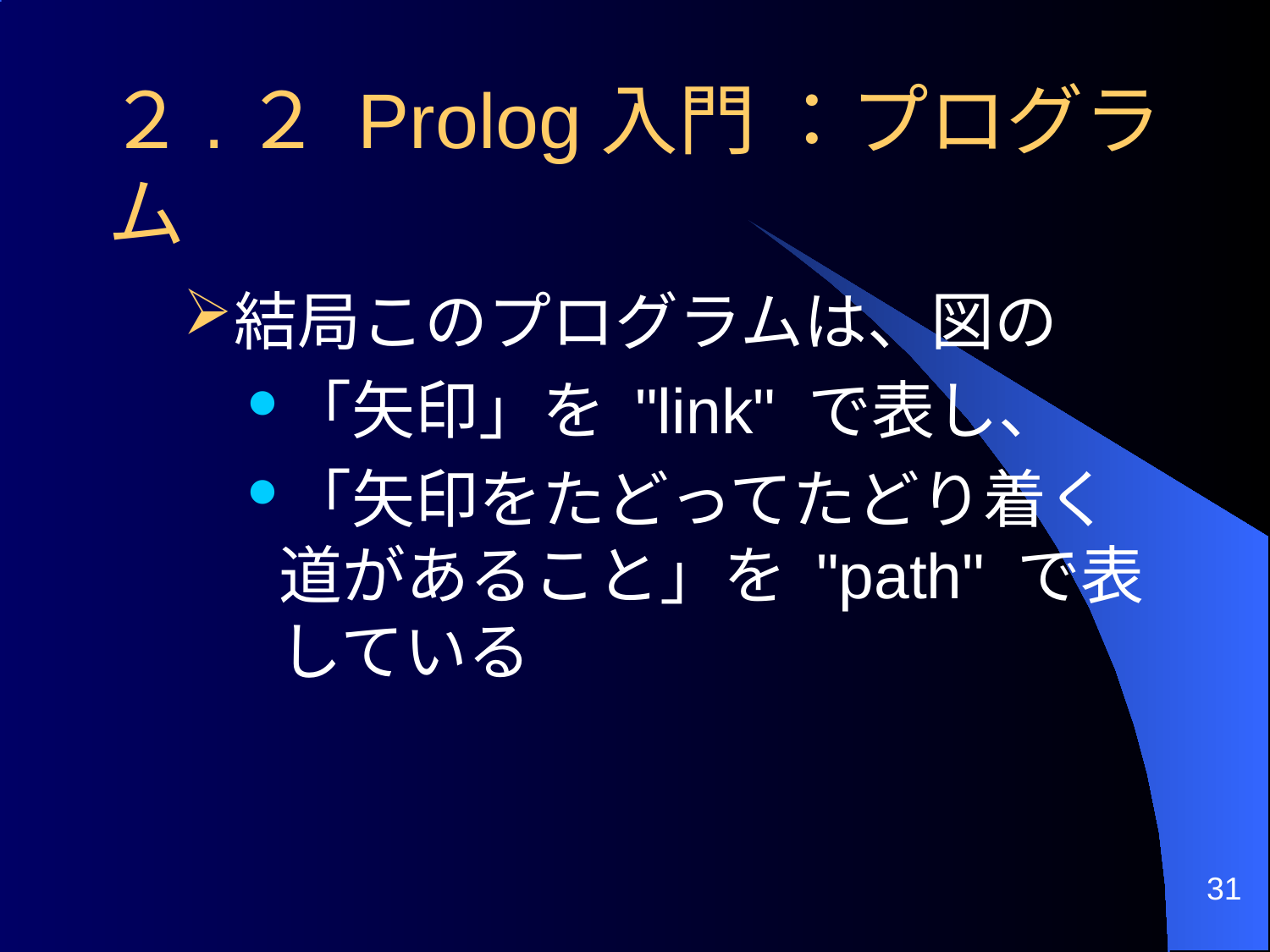

# ２.２ Prolog入門 ：プログラム
結局このプログラムは、図の
「矢印」を "link" で表し、
「矢印をたどってたどり着く道があること」を "path" で表している
31